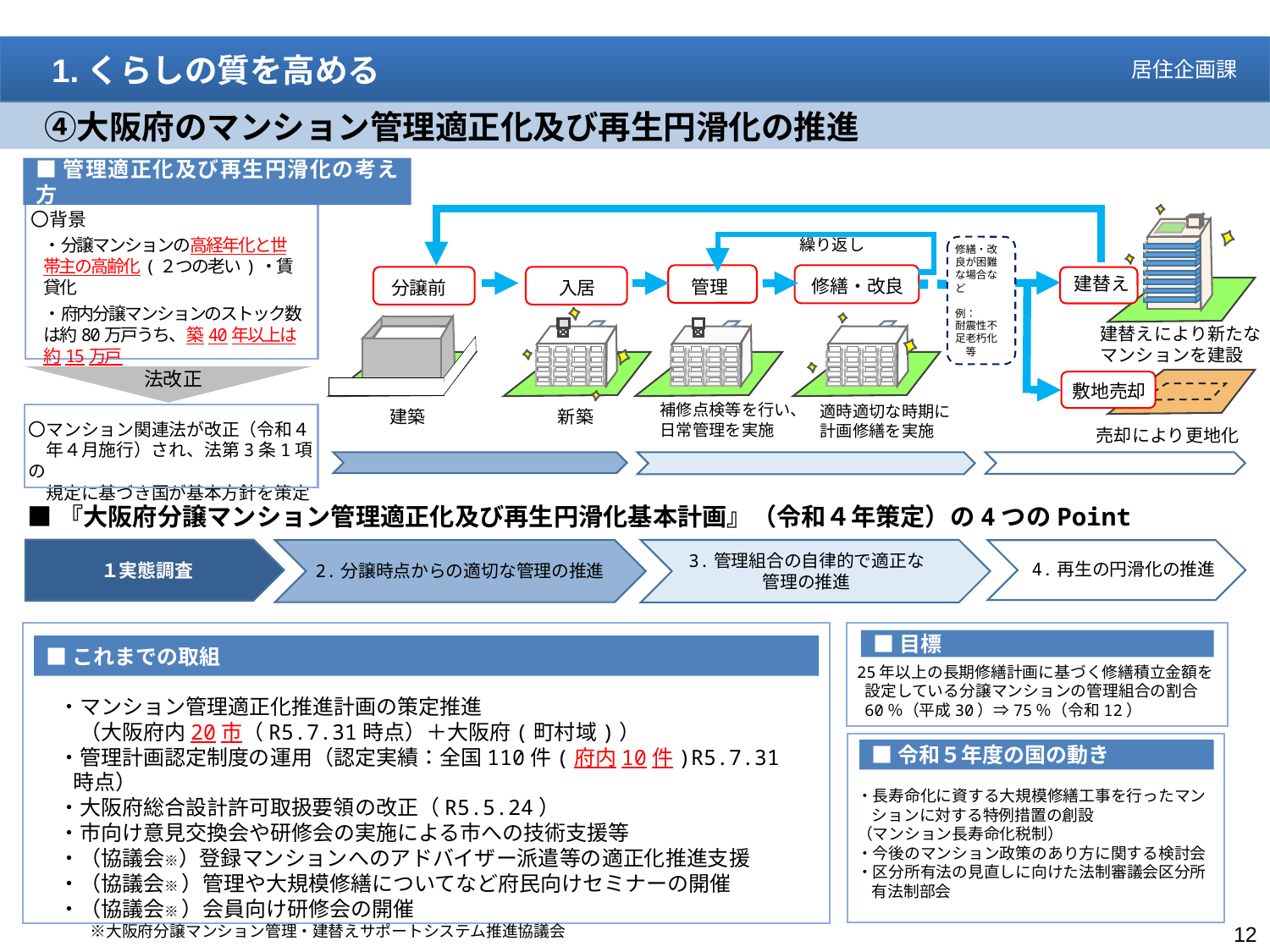

1.くらしの質を高める
居住企画課
　④大阪府のマンション管理適正化及び再生円滑化の推進
■管理適正化及び再生円滑化の考え方

〇背景
・分譲マンションの高経年化と世帯主の高齢化(２つの老い)・賃貸化
・府内分譲マンションのストック数は約80万戸うち、築40年以上は約15万戸

繰り返し

修繕・改良が困難な場合など

例：
耐震性不足老朽化　等

建替え

修繕・改良
管理
分譲前
入居

建替えにより新たな
マンションを建設

法改正

敷地売却

補修点検等を行い、
日常管理を実施
適時適切な時期に
計画修繕を実施
建築
新築

〇マンション関連法が改正（令和４
　年４月施行）され、法第3条1項の
　規定に基づき国が基本方針を策定
売却により更地化

■『大阪府分譲マンション管理適正化及び再生円滑化基本計画』（令和４年策定）の4つのPoint
１実態調査

3.管理組合の自律的で適正な管理の推進
4.再生の円滑化の推進
2.分譲時点からの適切な管理の推進

■これまでの取組
・マンション管理適正化推進計画の策定推進
　（大阪府内20市（R5.7.31時点）＋大阪府(町村域)）
・管理計画認定制度の運用（認定実績：全国110件(府内10件)R5.7.31時点）
・大阪府総合設計許可取扱要領の改正（R5.5.24）
・市向け意見交換会や研修会の実施による市への技術支援等
・（協議会※）登録マンションへのアドバイザー派遣等の適正化推進支援
・（協議会※ ）管理や大規模修繕についてなど府民向けセミナーの開催
・（協議会※ ）会員向け研修会の開催
　　※大阪府分譲マンション管理・建替えサポートシステム推進協議会

■目標
25年以上の長期修繕計画に基づく修繕積立金額を設定している分譲マンションの管理組合の割合　60％（平成30）⇒75％（令和12）

■令和５年度の国の動き
・長寿命化に資する大規模修繕工事を行ったマンションに対する特例措置の創設
（マンション長寿命化税制）
・今後のマンション政策のあり方に関する検討会
・区分所有法の見直しに向けた法制審議会区分所有法制部会
12